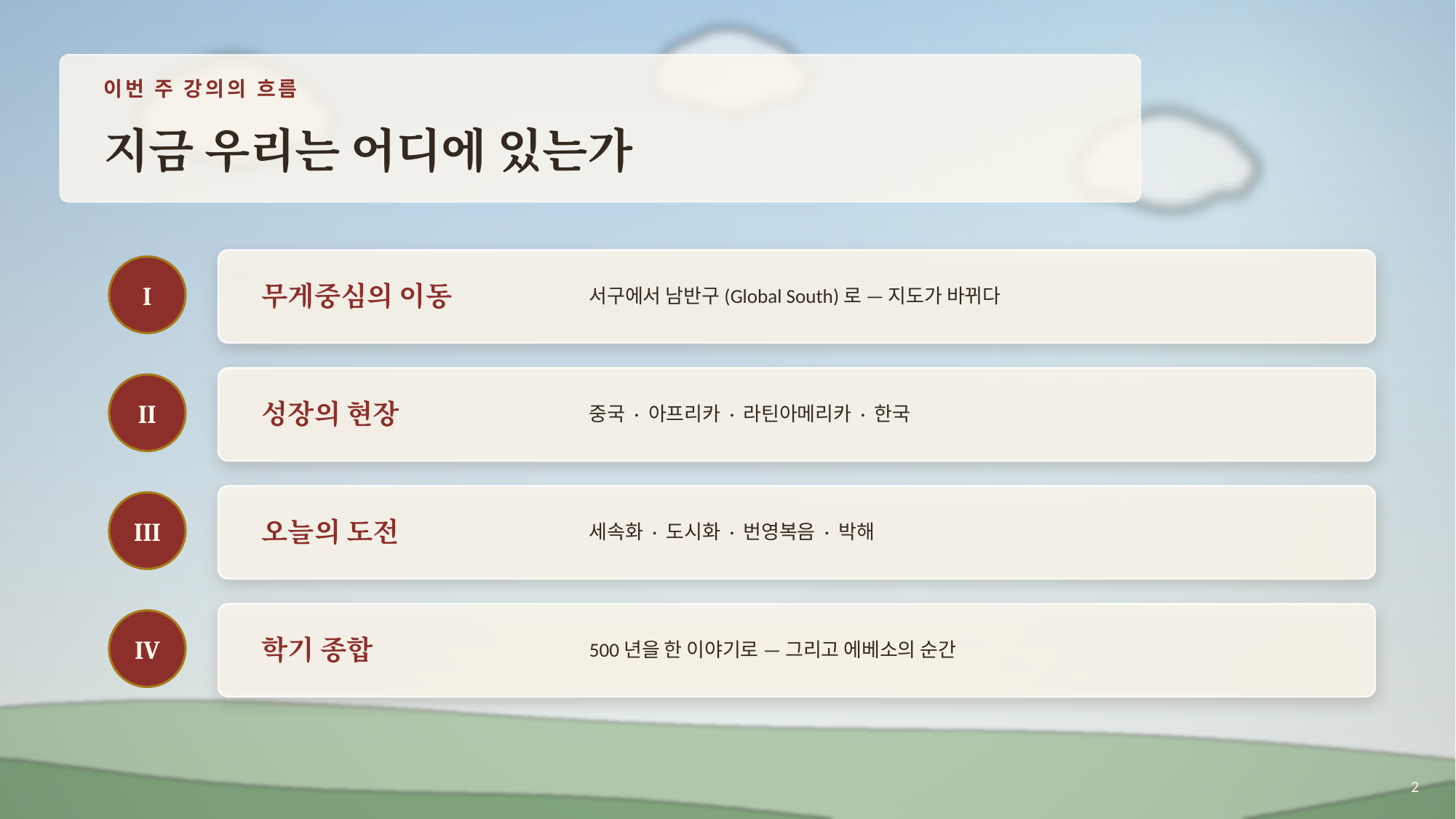

이번 주 강의의 흐름
지금 우리는 어디에 있는가

무게중심의 이동
서구에서 남반구(Global South)로 — 지도가 바뀌다

I

성장의 현장
중국 · 아프리카 · 라틴아메리카 · 한국

II

오늘의 도전
세속화 · 도시화 · 번영복음 · 박해

III

학기 종합
500년을 한 이야기로 — 그리고 에베소의 순간

IV
2